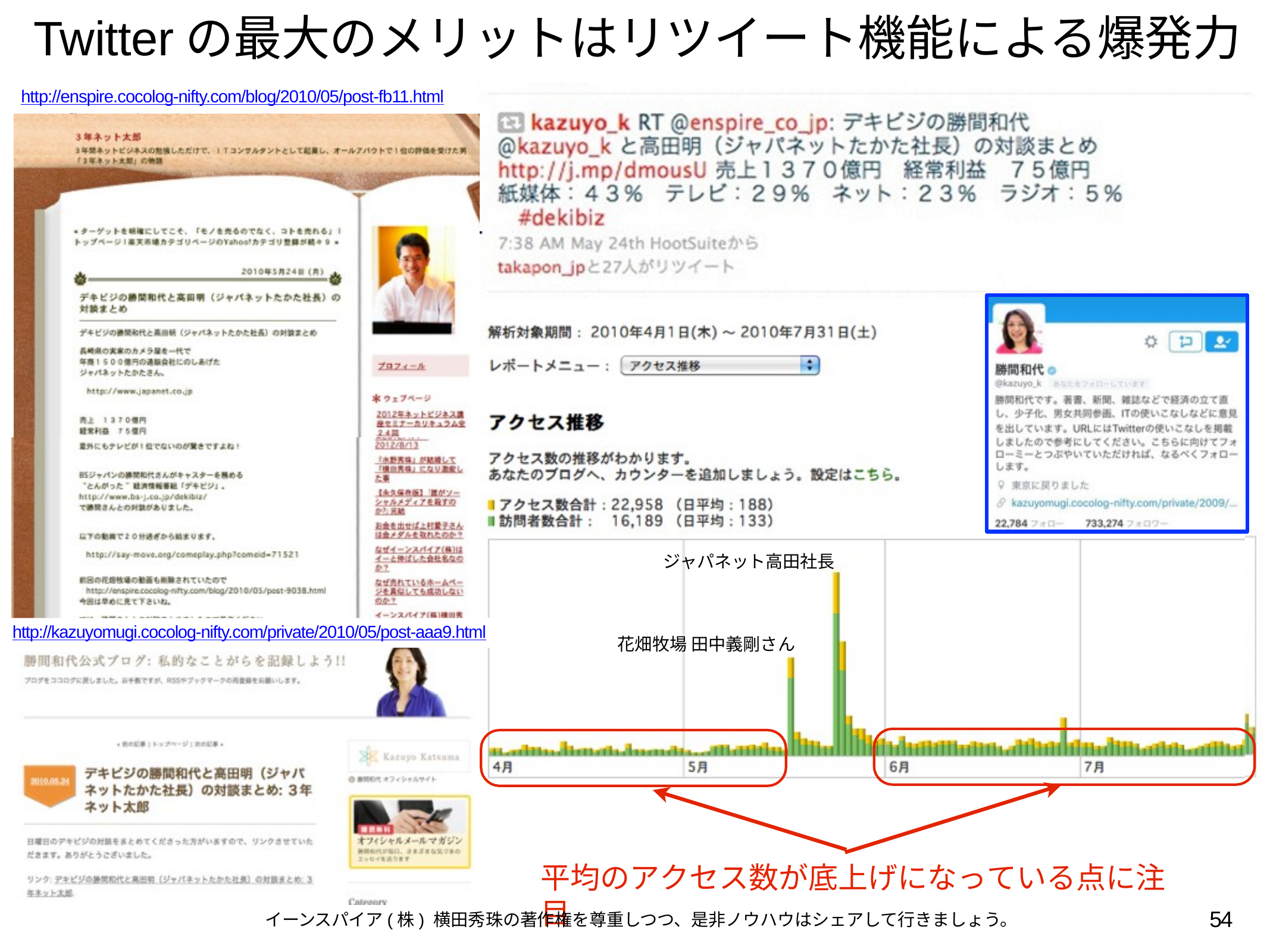

# Twitterの最大のメリットはリツイート機能による爆発力

http://enspire.cocolog-nifty.com/blog/2010/05/post-fb11.html

ジャパネット高田社長

http://kazuyomugi.cocolog-nifty.com/private/2010/05/post-aaa9.html

花畑牧場 田中義剛さん

平均のアクセス数が底上げになっている点に注目
54
イーンスパイア(株) 横田秀珠の著作権を尊重しつつ、是非ノウハウはシェアして行きましょう。